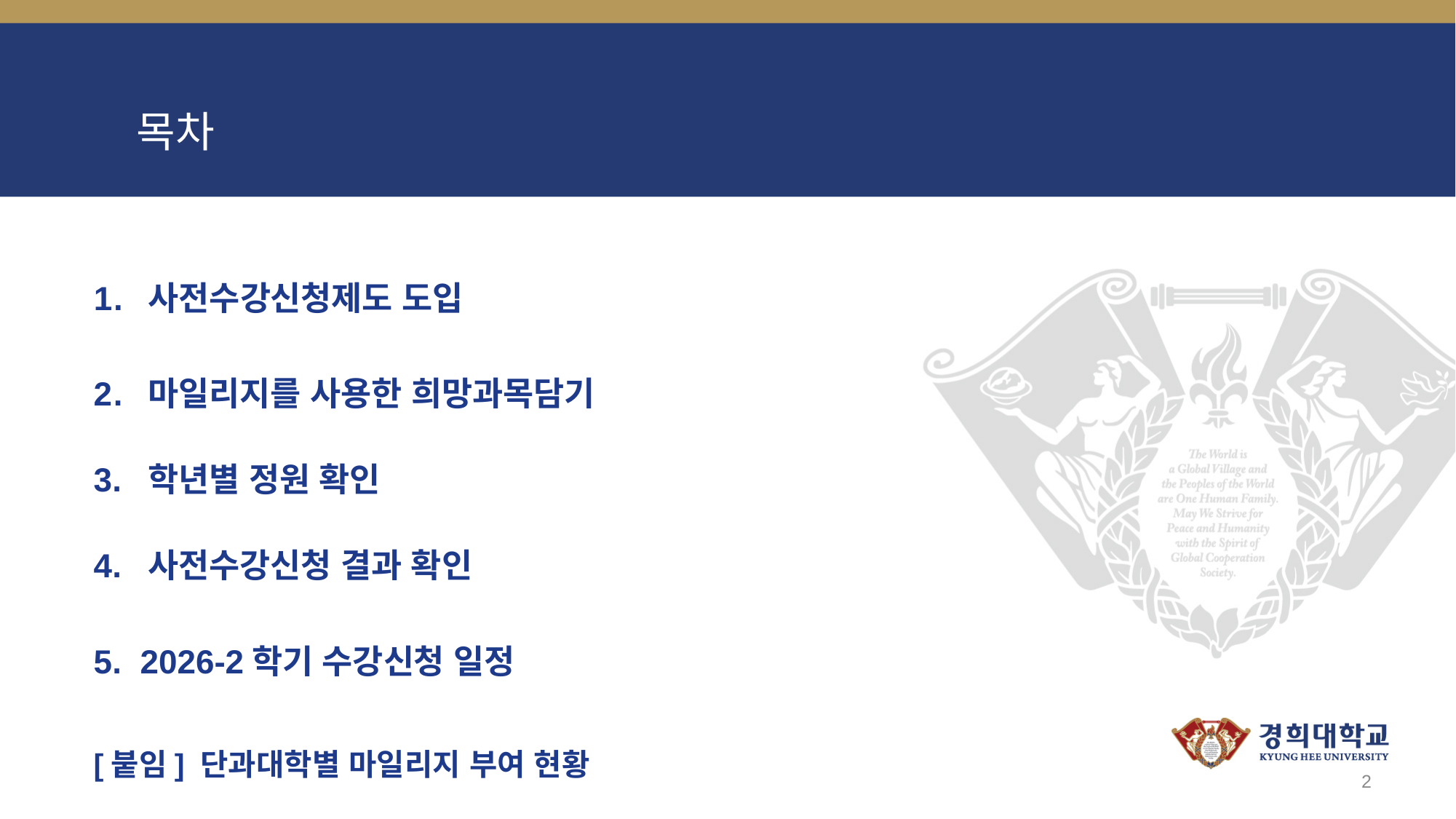

목차
사전수강신청제도 도입
마일리지를 사용한 희망과목담기
3.  학년별 정원 확인
4.  사전수강신청 결과 확인
5.  2026-2학기 수강신청 일정
[붙임] 단과대학별 마일리지 부여 현황
2